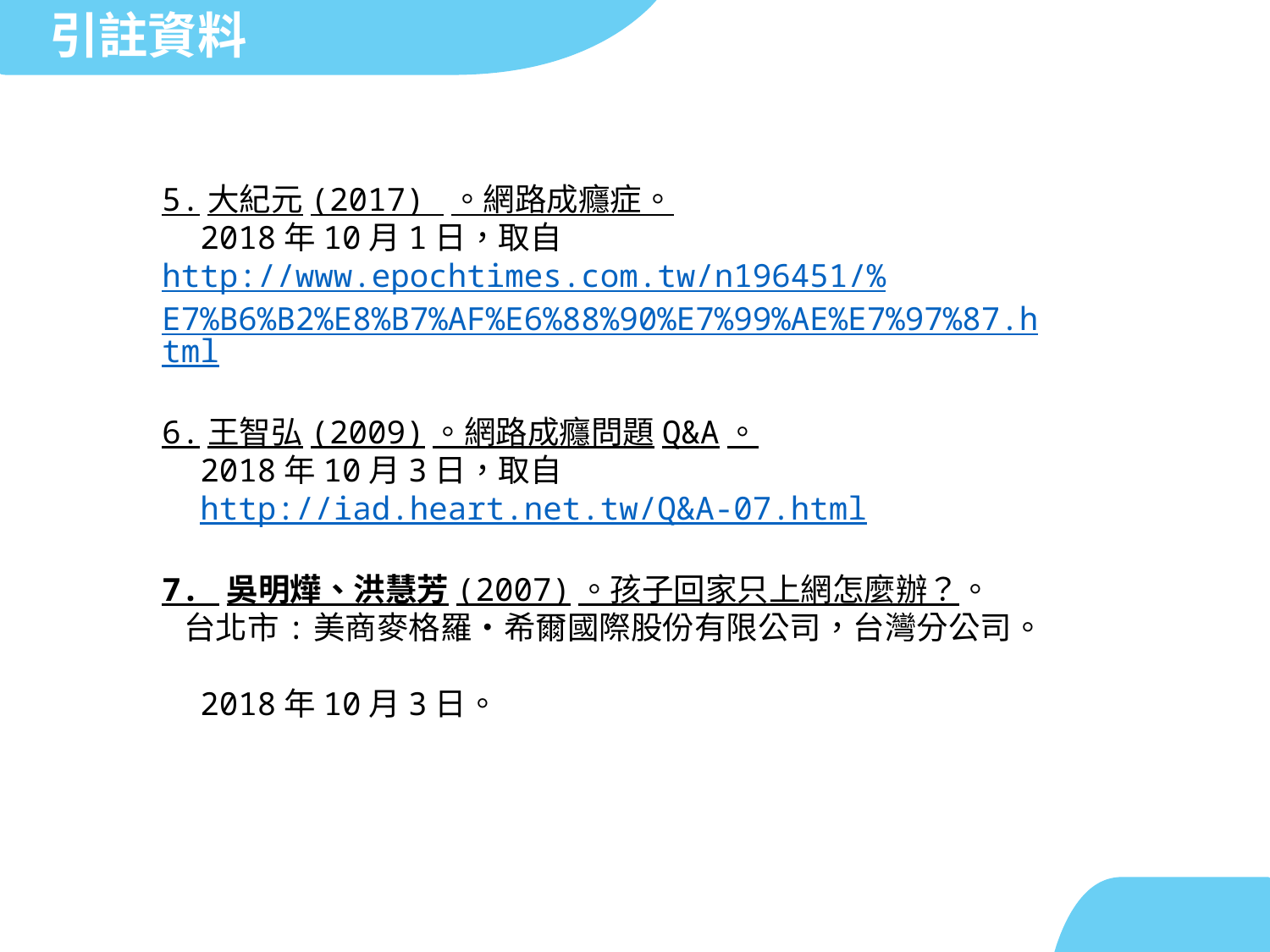

引註資料
5.大紀元(2017) 。網路成癮症。
  2018年10月1日，取自
http://www.epochtimes.com.tw/n196451/%E7%B6%B2%E8%B7%AF%E6%88%90%E7%99%AE%E7%97%87.html

6.王智弘(2009)。網路成癮問題Q&A。
  2018年10月3日，取自
  http://iad.heart.net.tw/Q&A-07.html

7. 吳明燁、洪慧芳(2007)。孩子回家只上網怎麼辦？。
  台北市:美商麥格羅‧希爾國際股份有限公司，台灣分公司。
  2018年10月3日。